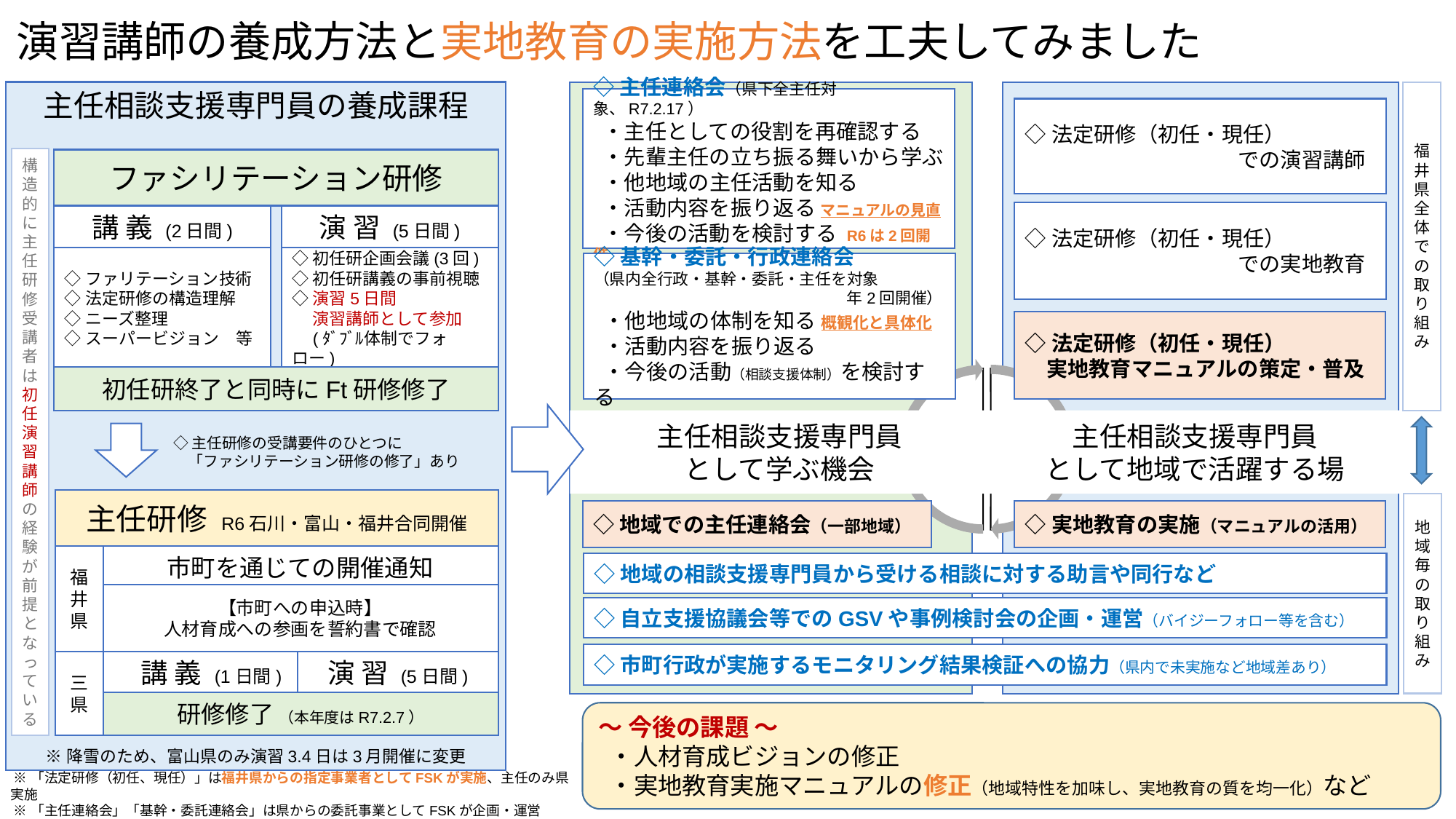

演習講師の養成方法と実地教育の実施方法を工夫してみました
主任相談支援専門員の養成課程

※降雪のため、富山県のみ演習3.4日は3月開催に変更
福井県全体での取り組み

◇主任連絡会（県下全主任対象、R7.2.17）
 ・主任としての役割を再確認する
 ・先輩主任の立ち振る舞いから学ぶ
 ・他地域の主任活動を知る
 ・活動内容を振り返る マニュアルの見直
 ・今後の活動を検討する R6は2回開催
◇法定研修（初任・現任）
　　　　　　　　　　での演習講師
構造的に主任研修受講者は初任演習講師の経験が前提となっている
ファシリテーション研修
◇法定研修（初任・現任）
　　　　　　　　　　での実地教育
講 義 (2日間)
演 習 (5日間)
◇ファリテーション技術
◇法定研修の構造理解
◇ニーズ整理
◇スーパービジョン　等
◇初任研企画会議(3回)
◇初任研講義の事前視聴
◇演習5日間
　 演習講師として参加
　(ﾀﾞﾌﾞﾙ体制でフォロー)
◇基幹・委託・行政連絡会
（県内全行政・基幹・委託・主任を対象
　　　　　　　　　　　　　　　　年2回開催）
 ・他地域の体制を知る 概観化と具体化
 ・活動内容を振り返る
 ・今後の活動（相談支援体制）を検討する
◇法定研修（初任・現任）
　実地教育マニュアルの策定・普及

初任研終了と同時にFt研修修了
主任相談支援専門員
として学ぶ機会
主任相談支援専門員
として地域で活躍する場

◇主任研修の受講要件のひとつに
　「ファシリテーション研修の修了」あり
主任研修 R6石川・富山・福井合同開催
地域毎の取り組み
◇地域での主任連絡会（一部地域）
◇実地教育の実施（マニュアルの活用）
福井県
市町を通じての開催通知
◇地域の相談支援専門員から受ける相談に対する助言や同行など
【市町への申込時】
人材育成への参画を誓約書で確認
◇自立支援協議会等でのGSVや事例検討会の企画・運営（バイジーフォロー等を含む）
◇市町行政が実施するモニタリング結果検証への協力（県内で未実施など地域差あり）
講 義 (1日間)
演 習 (5日間)
三県
研修修了 （本年度はR7.2.7）
～ 今後の課題 ～
 ・人材育成ビジョンの修正
 ・実地教育実施マニュアルの修正（地域特性を加味し、実地教育の質を均一化）など
 ※「法定研修（初任、現任）」は福井県からの指定事業者としてFSKが実施、主任のみ県実施
 ※「主任連絡会」「基幹・委託連絡会」は県からの委託事業としてFSKが企画・運営